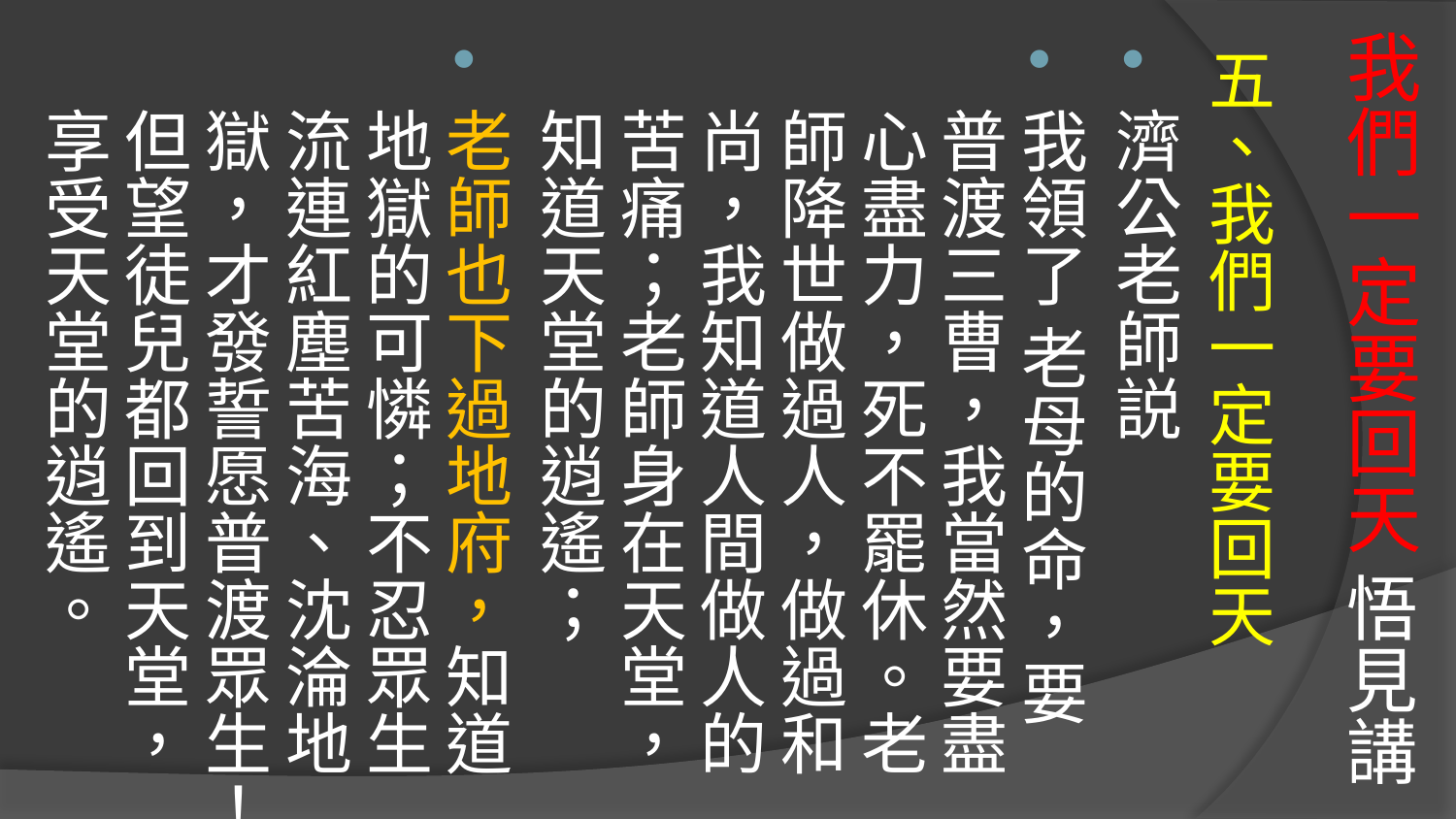

# 我們一定要回天 悟見講
五、我們一定要回天
濟公老師説
我領了 老母的命，要普渡三曹，我當然要盡心盡力，死不罷休。老師降世做過人，做過和尚，我知道人間做人的苦痛；老師身在天堂，知道天堂的逍遙；
老師也下過地府，知道地獄的可憐；不忍眾生流連紅塵苦海、沈淪地獄，才發誓愿普渡眾生！但望徒兒都回到天堂，享受天堂的逍遙。